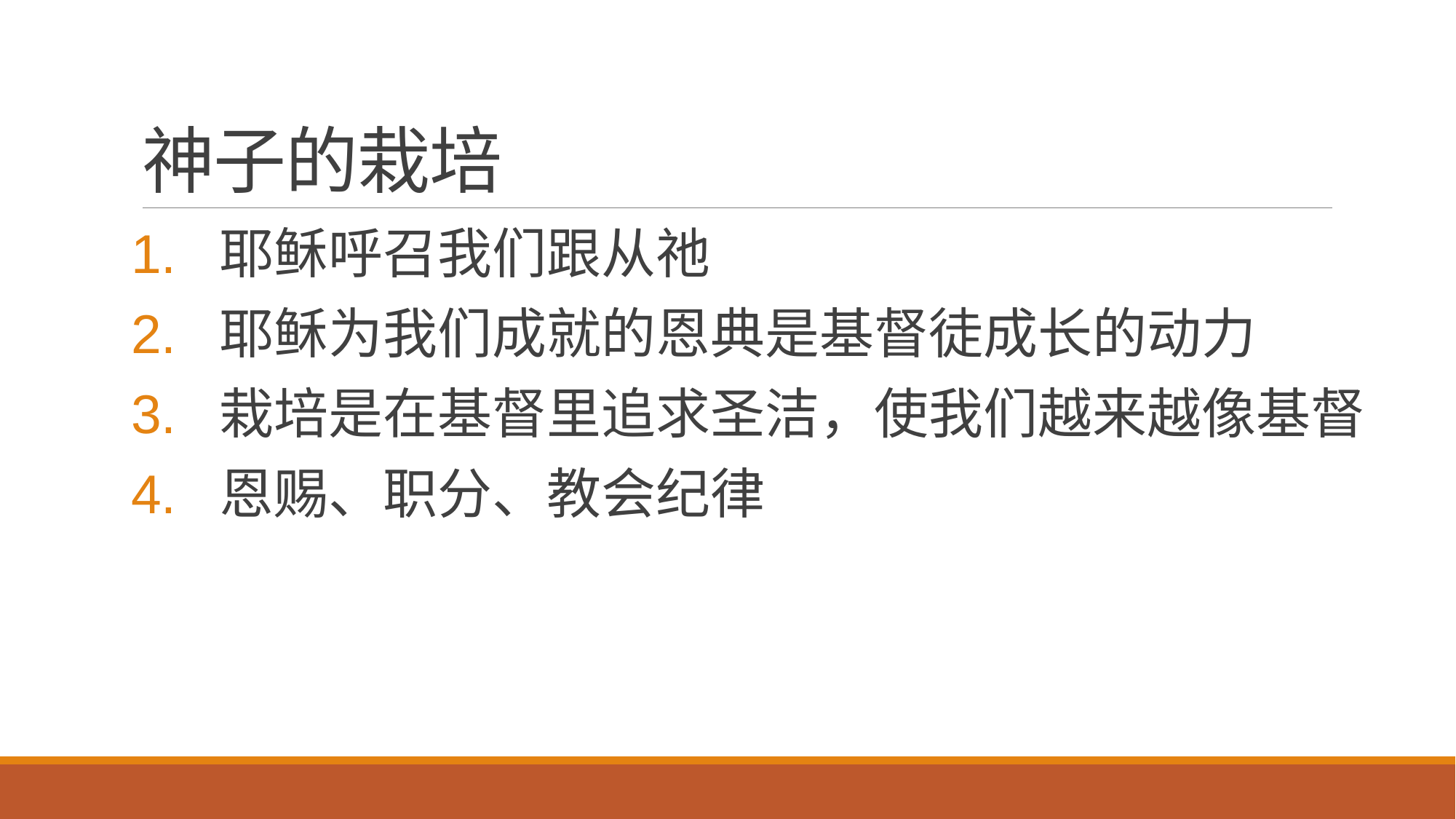

# 神子的栽培
耶稣呼召我们跟从祂
耶稣为我们成就的恩典是基督徒成长的动力
栽培是在基督里追求圣洁，使我们越来越像基督
恩赐、职分、教会纪律